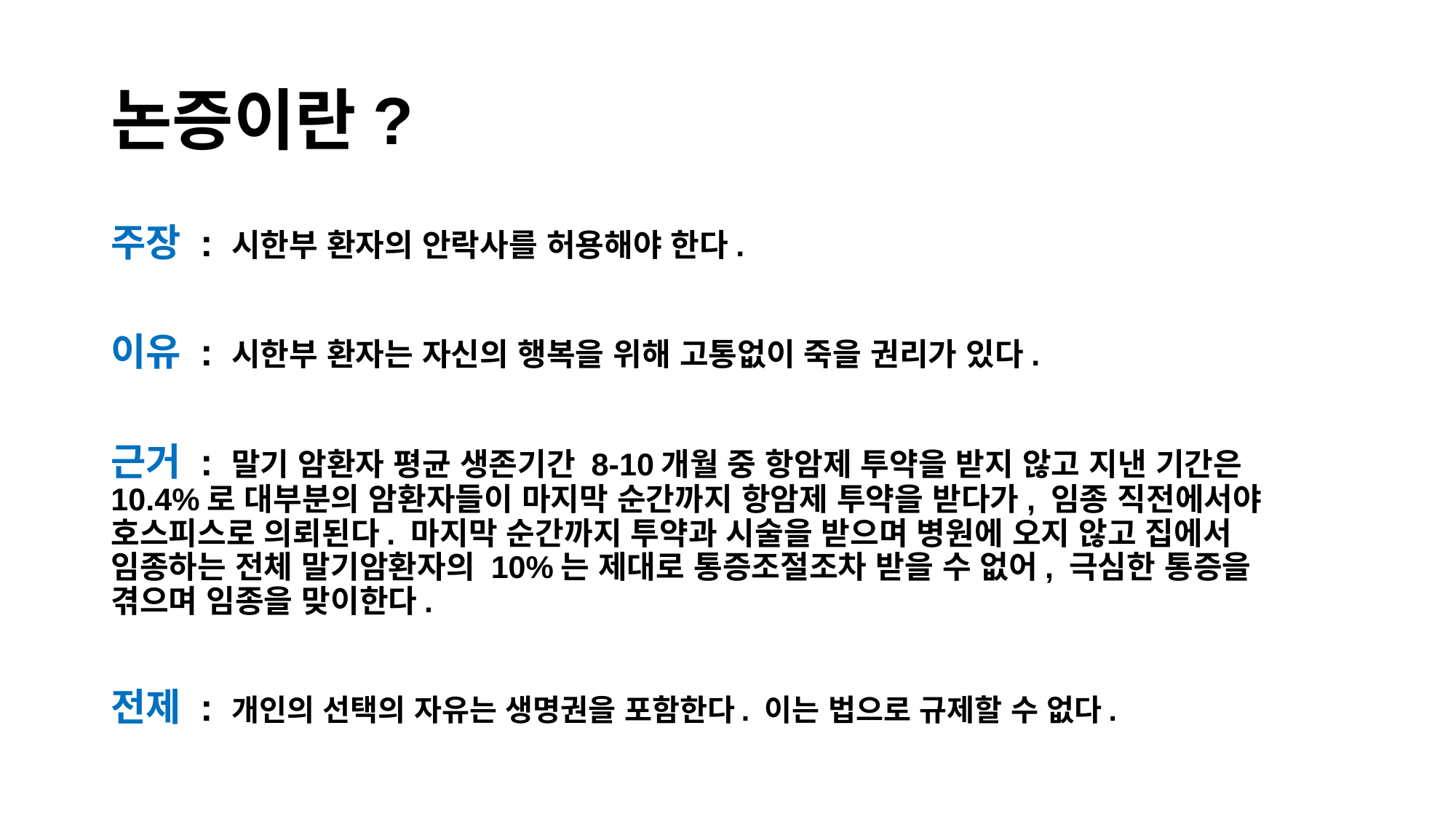

# 논증이란?
주장 : 시한부 환자의 안락사를 허용해야 한다.

이유 : 시한부 환자는 자신의 행복을 위해 고통없이 죽을 권리가 있다.

근거 : 말기 암환자 평균 생존기간 8-10개월 중 항암제 투약을 받지 않고 지낸 기간은 10.4%로 대부분의 암환자들이 마지막 순간까지 항암제 투약을 받다가, 임종 직전에서야 호스피스로 의뢰된다. 마지막 순간까지 투약과 시술을 받으며 병원에 오지 않고 집에서 임종하는 전체 말기암환자의 10%는 제대로 통증조절조차 받을 수 없어, 극심한 통증을 겪으며 임종을 맞이한다.

전제 : 개인의 선택의 자유는 생명권을 포함한다. 이는 법으로 규제할 수 없다.